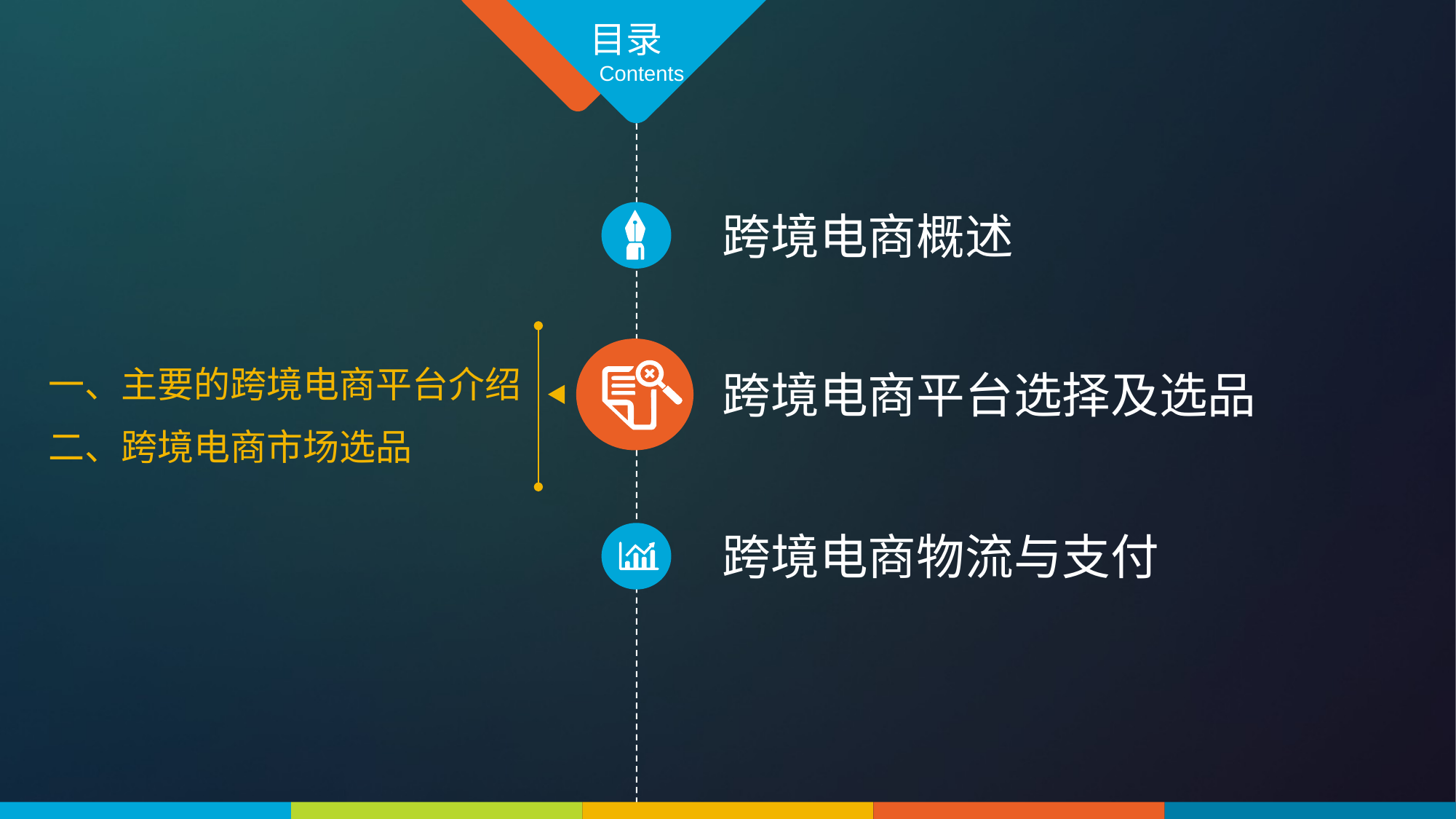

目录
Contents

跨境电商概述

一、主要的跨境电商平台介绍
二、跨境电商市场选品
跨境电商平台选择及选品

跨境电商物流与支付